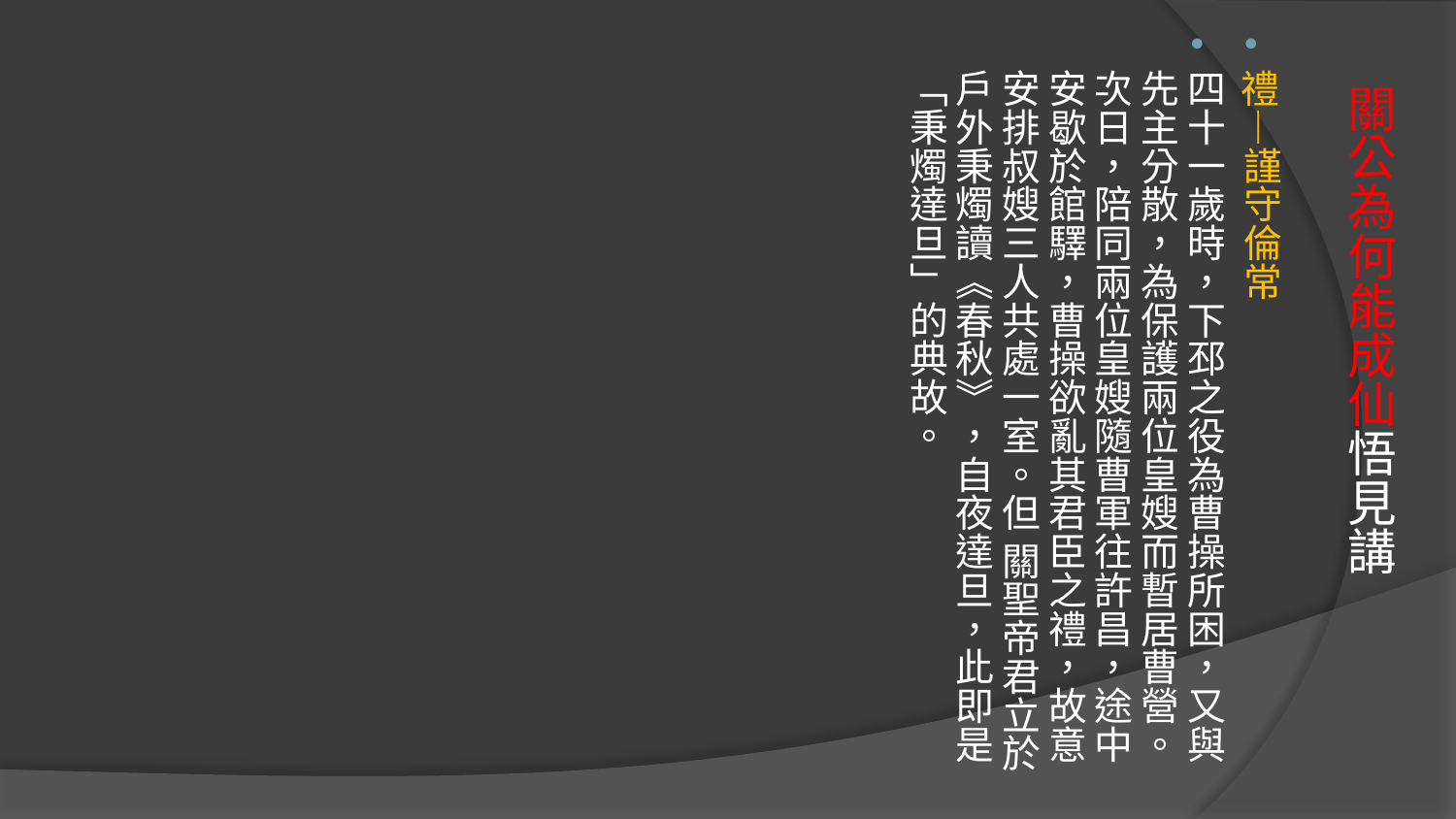

禮—謹守倫常
四十一歲時，下邳之役為曹操所困，又與 先主分散，為保護兩位皇嫂而暫居曹營。次日，陪同兩位皇嫂隨曹軍往許昌，途中安歇於館驛，曹操欲亂其君臣之禮，故意安排叔嫂三人共處一室。但 關聖帝君立於戶外秉燭讀《春秋》，自夜達旦，此即是「秉燭達旦」的典故。

# 關公為何能成仙悟見講